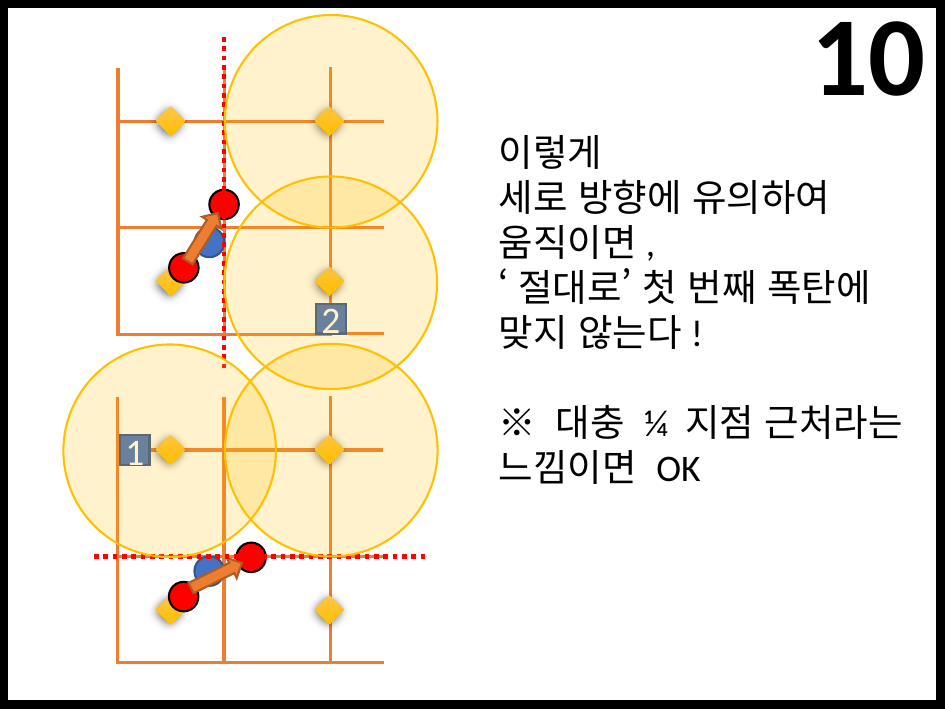

10

이렇게
세로 방향에 유의하여
움직이면,
‘절대로’ 첫 번째 폭탄에
맞지 않는다!

※ 대충 ¼ 지점 근처라는
느낌이면 OK

2

1